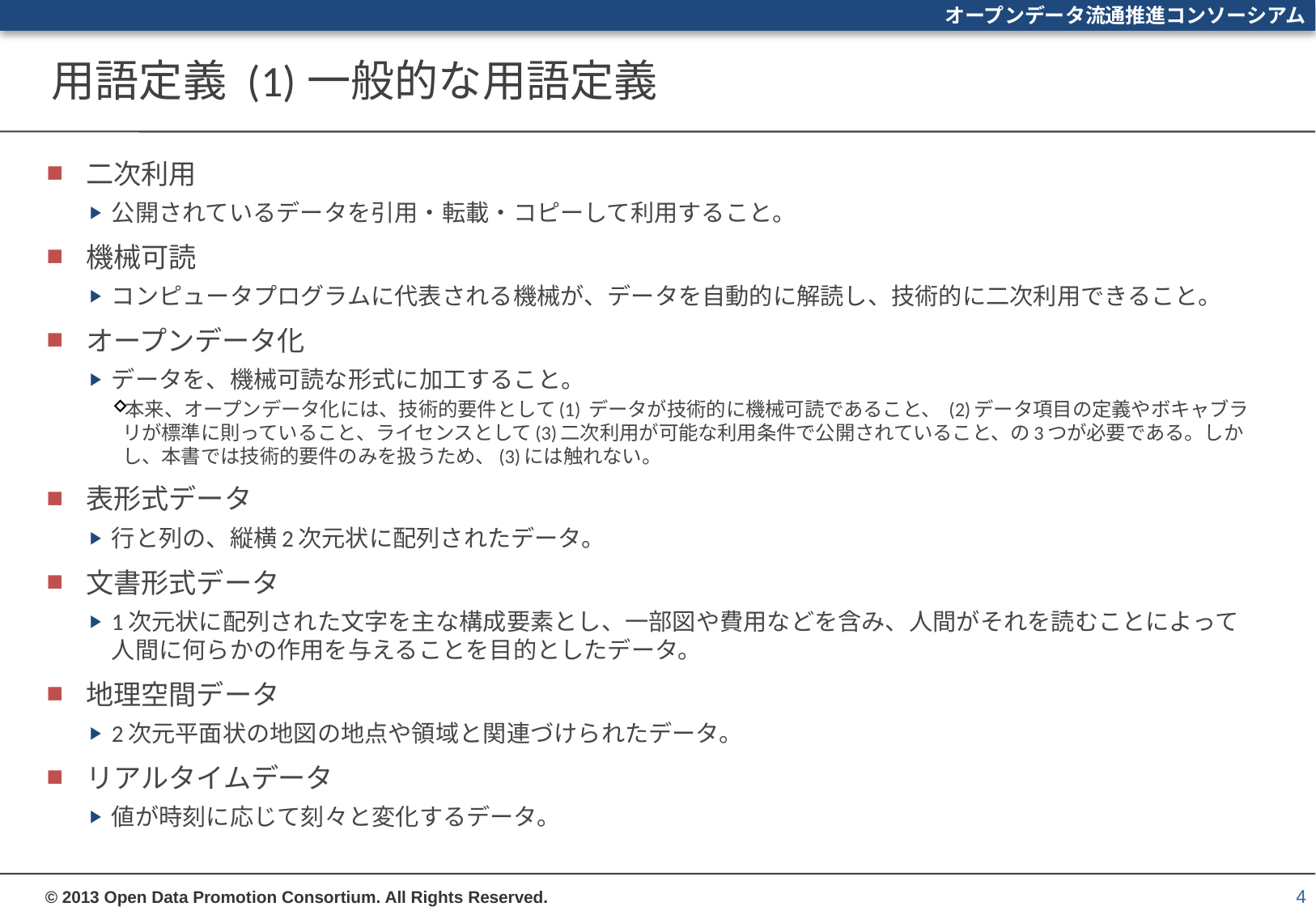

# 用語定義 (1)一般的な用語定義
二次利用
公開されているデータを引用・転載・コピーして利用すること。
機械可読
コンピュータプログラムに代表される機械が、データを自動的に解読し、技術的に二次利用できること。
オープンデータ化
データを、機械可読な形式に加工すること。
本来、オープンデータ化には、技術的要件として(1) データが技術的に機械可読であること、 (2)データ項目の定義やボキャブラリが標準に則っていること、ライセンスとして(3)二次利用が可能な利用条件で公開されていること、の3つが必要である。しかし、本書では技術的要件のみを扱うため、(3)には触れない。
表形式データ
行と列の、縦横2次元状に配列されたデータ。
文書形式データ
1次元状に配列された文字を主な構成要素とし、一部図や費用などを含み、人間がそれを読むことによって人間に何らかの作用を与えることを目的としたデータ。
地理空間データ
2次元平面状の地図の地点や領域と関連づけられたデータ。
リアルタイムデータ
値が時刻に応じて刻々と変化するデータ。
4